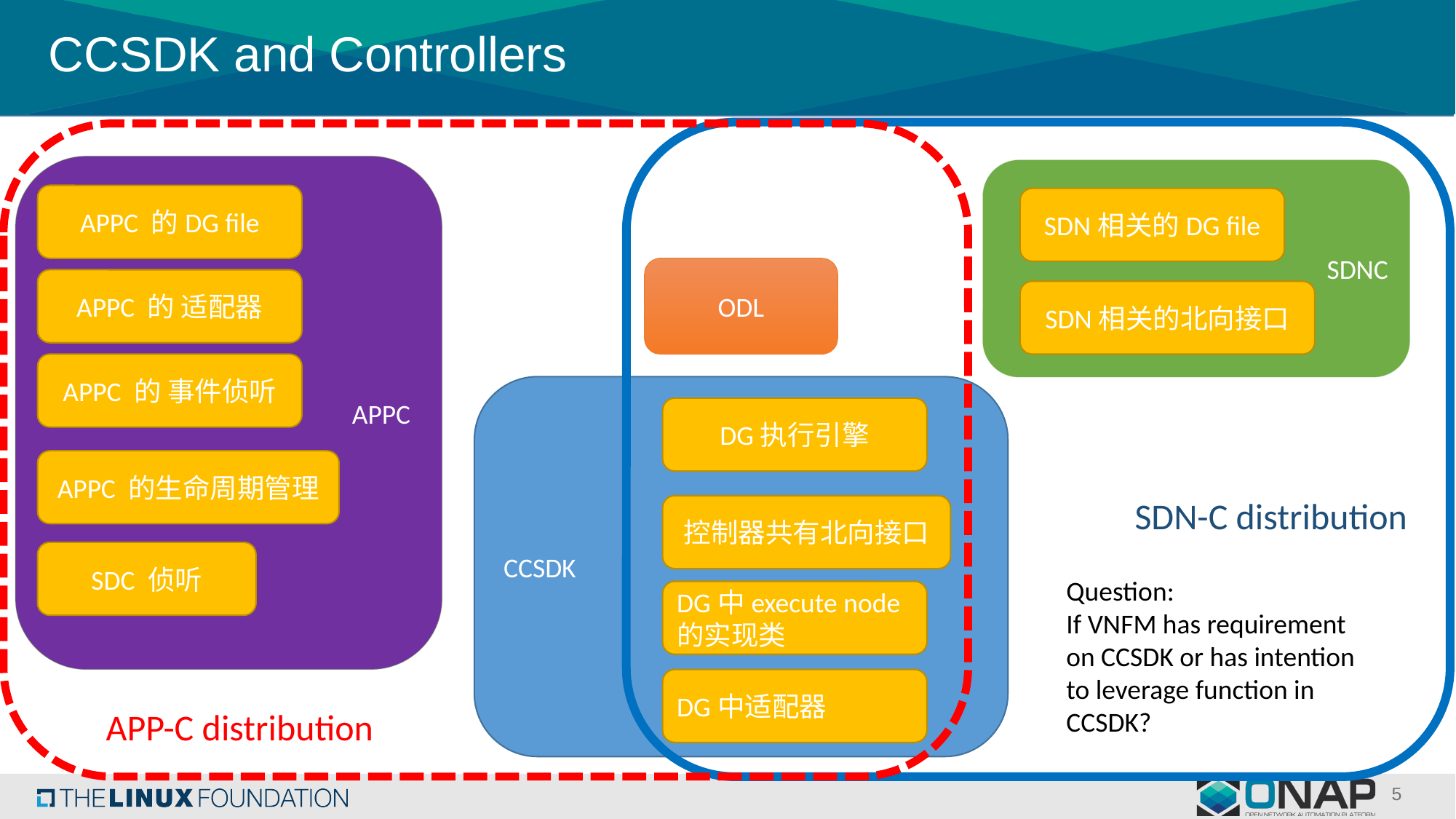

# CCSDK and Controllers

SDN-C distribution

APPC
SDNC
APPC 的DG file
SDN相关的DG file
ODL
APPC 的 适配器
SDN相关的北向接口
APPC 的 事件侦听
CCSDK
DG执行引擎
APPC 的生命周期管理
控制器共有北向接口
SDC 侦听
Question:
If VNFM has requirement on CCSDK or has intention to leverage function in CCSDK?
DG中execute node的实现类
DG中适配器
APP-C distribution
5